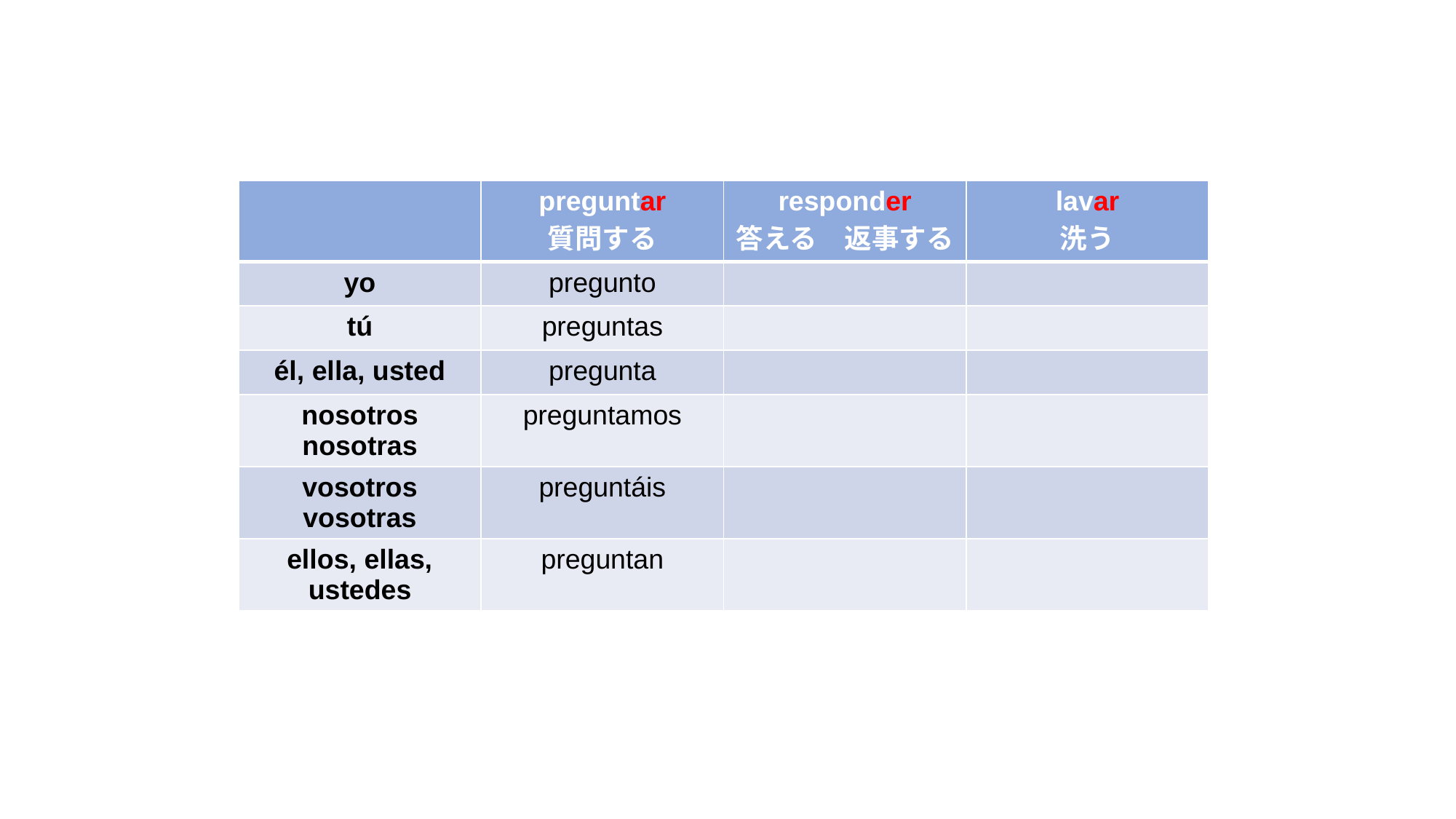

|  | preguntar 質問する | responder 答える　返事する | lavar 洗う |
| --- | --- | --- | --- |
| yo | pregunto |  |  |
| tú | preguntas |  |  |
| él, ella, usted | pregunta |  |  |
| nosotros nosotras | preguntamos |  |  |
| vosotros vosotras | preguntáis |  |  |
| ellos, ellas, ustedes | preguntan |  |  |